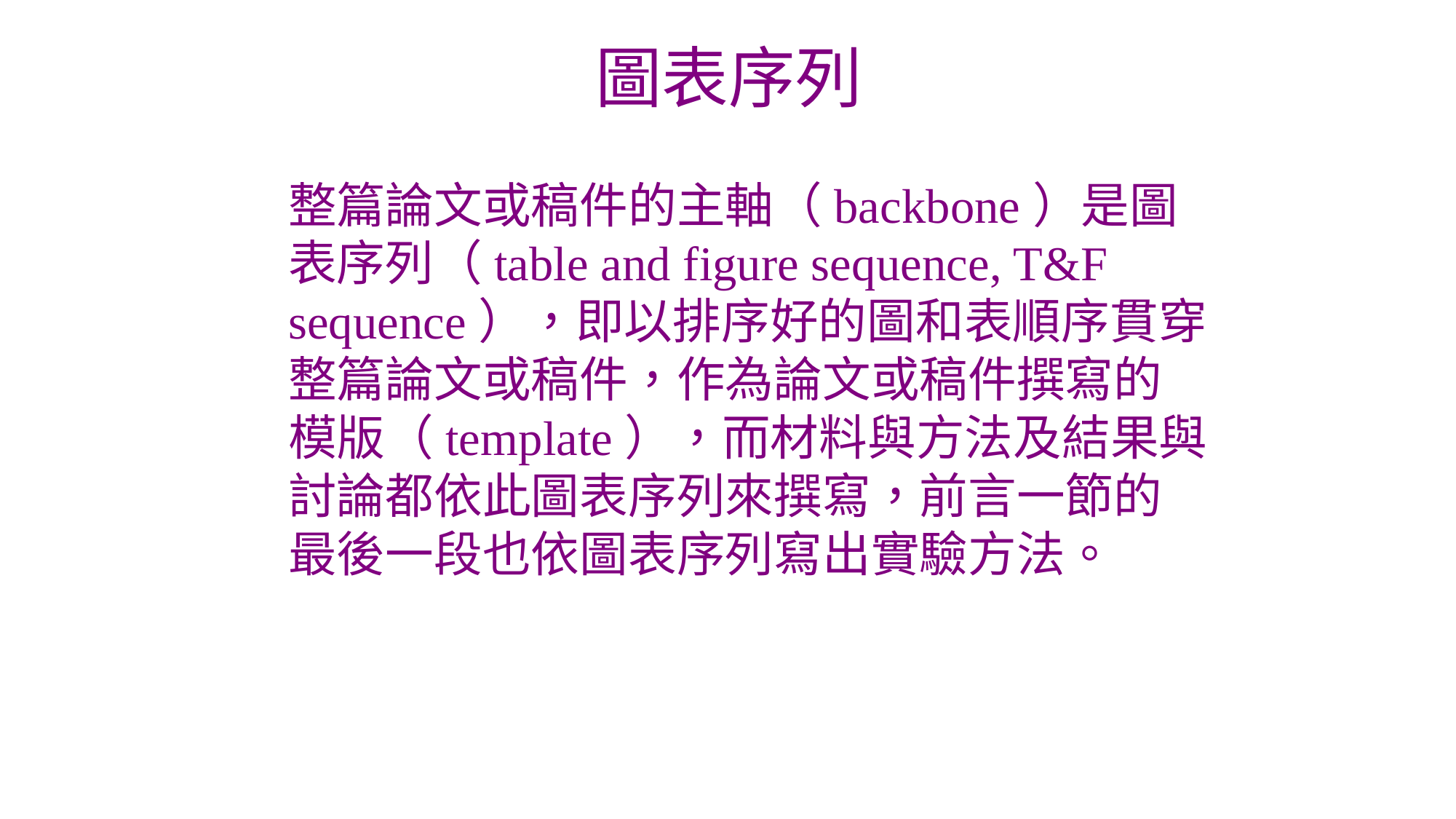

# 圖表序列
	整篇論文或稿件的主軸（backbone）是圖表序列（table and figure sequence, T&F sequence），即以排序好的圖和表順序貫穿整篇論文或稿件，作為論文或稿件撰寫的模版（template），而材料與方法及結果與討論都依此圖表序列來撰寫，前言一節的最後一段也依圖表序列寫出實驗方法。